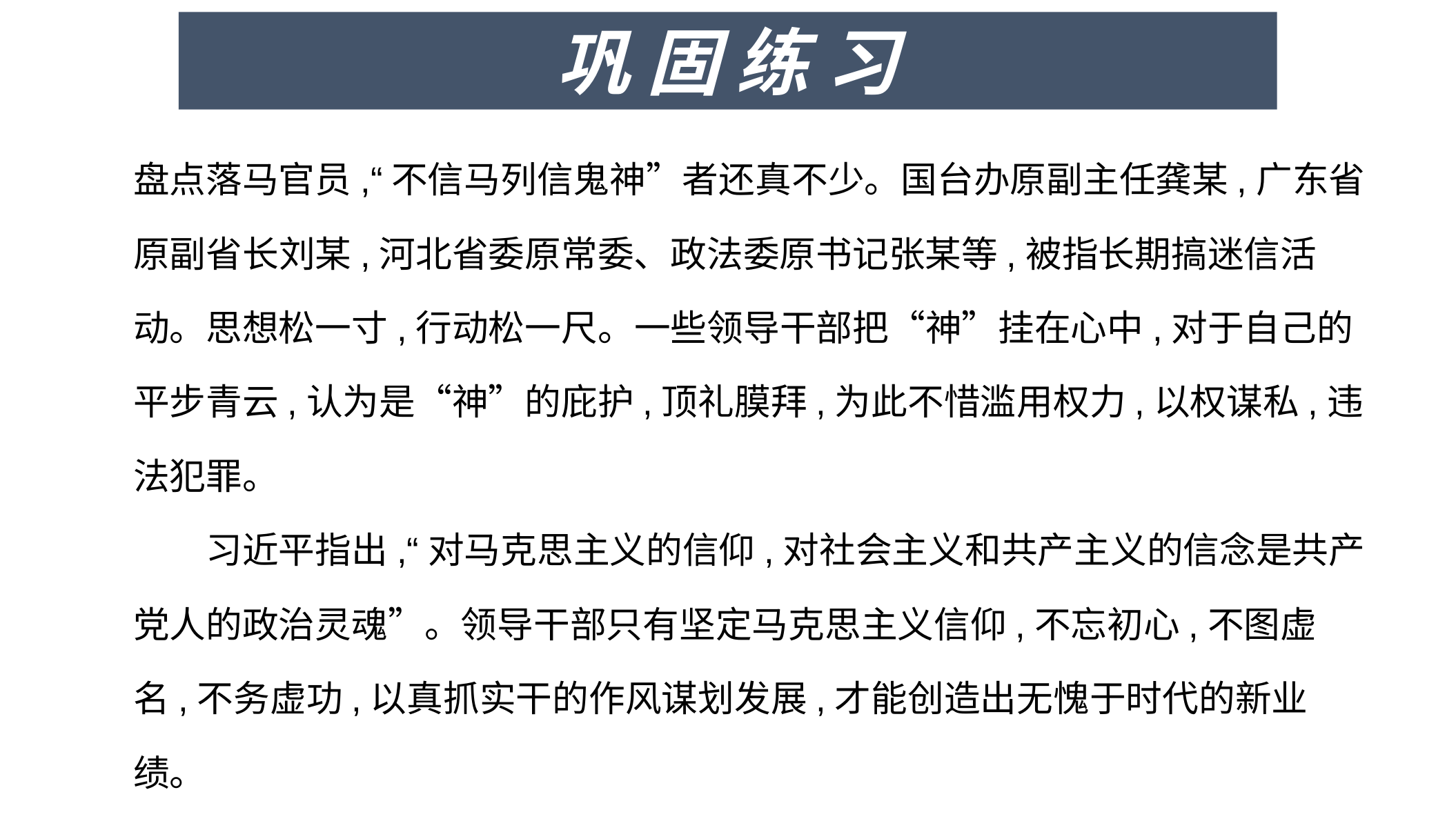

巩 固 练 习
盘点落马官员,“不信马列信鬼神”者还真不少。国台办原副主任龚某,广东省原副省长刘某,河北省委原常委、政法委原书记张某等,被指长期搞迷信活动。思想松一寸,行动松一尺。一些领导干部把“神”挂在心中,对于自己的平步青云,认为是“神”的庇护,顶礼膜拜,为此不惜滥用权力,以权谋私,违法犯罪。
　　习近平指出,“对马克思主义的信仰,对社会主义和共产主义的信念是共产党人的政治灵魂”。领导干部只有坚定马克思主义信仰,不忘初心,不图虚名,不务虚功,以真抓实干的作风谋划发展,才能创造出无愧于时代的新业绩。
结合材料,从世界观与方法论关系的角度,阐释领导干部坚定马克思主义信仰的原因。